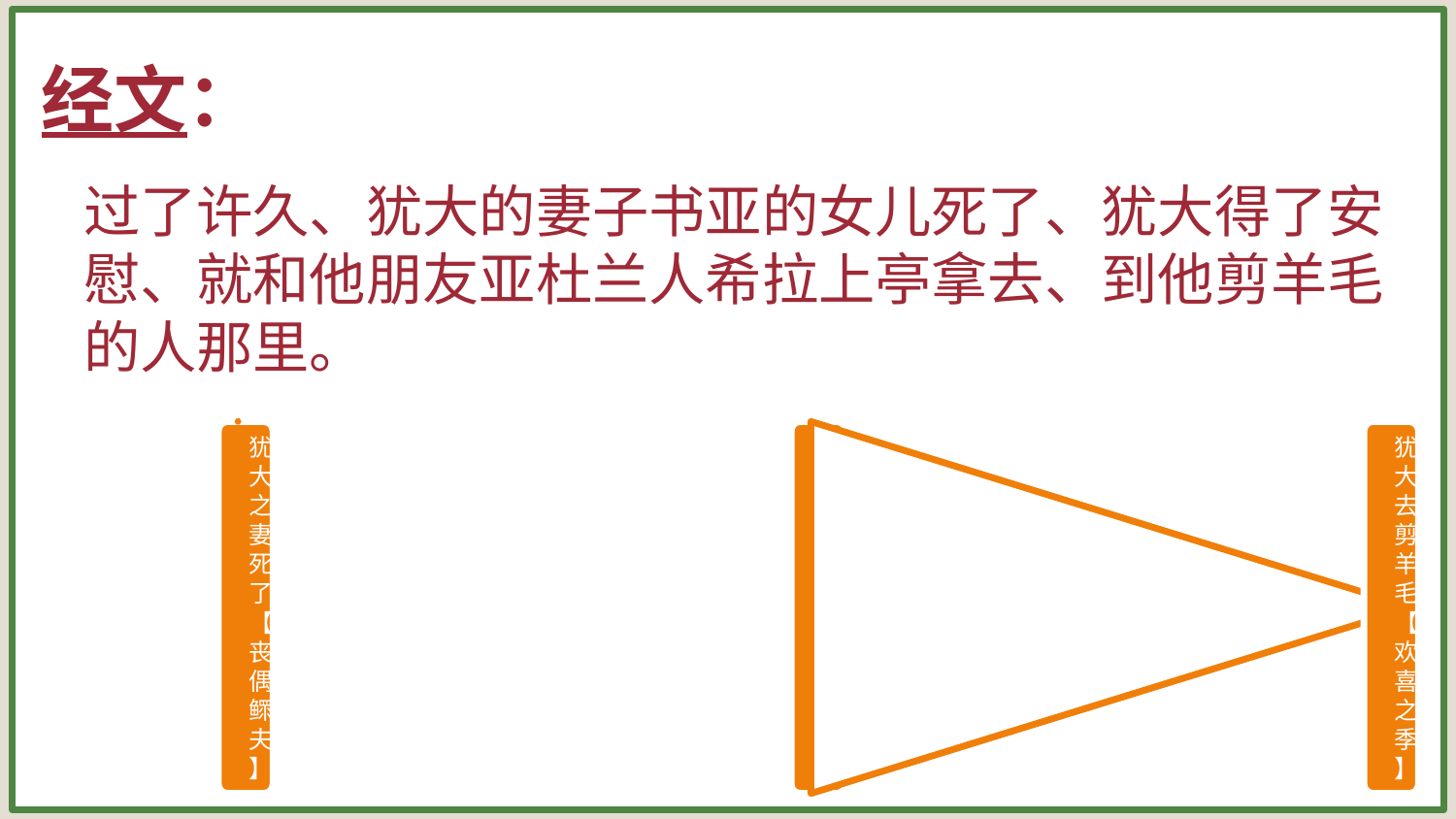

经文：
过了许久、犹大的妻子书亚的女儿死了、犹大得了安慰、就和他朋友亚杜兰人希拉上亭拿去、到他剪羊毛的人那里。

犹大之妻死了
【丧偶鳏夫】
犹大为妻子居丧期已过
【单身无伴】
犹大去剪羊毛
【欢喜之季】